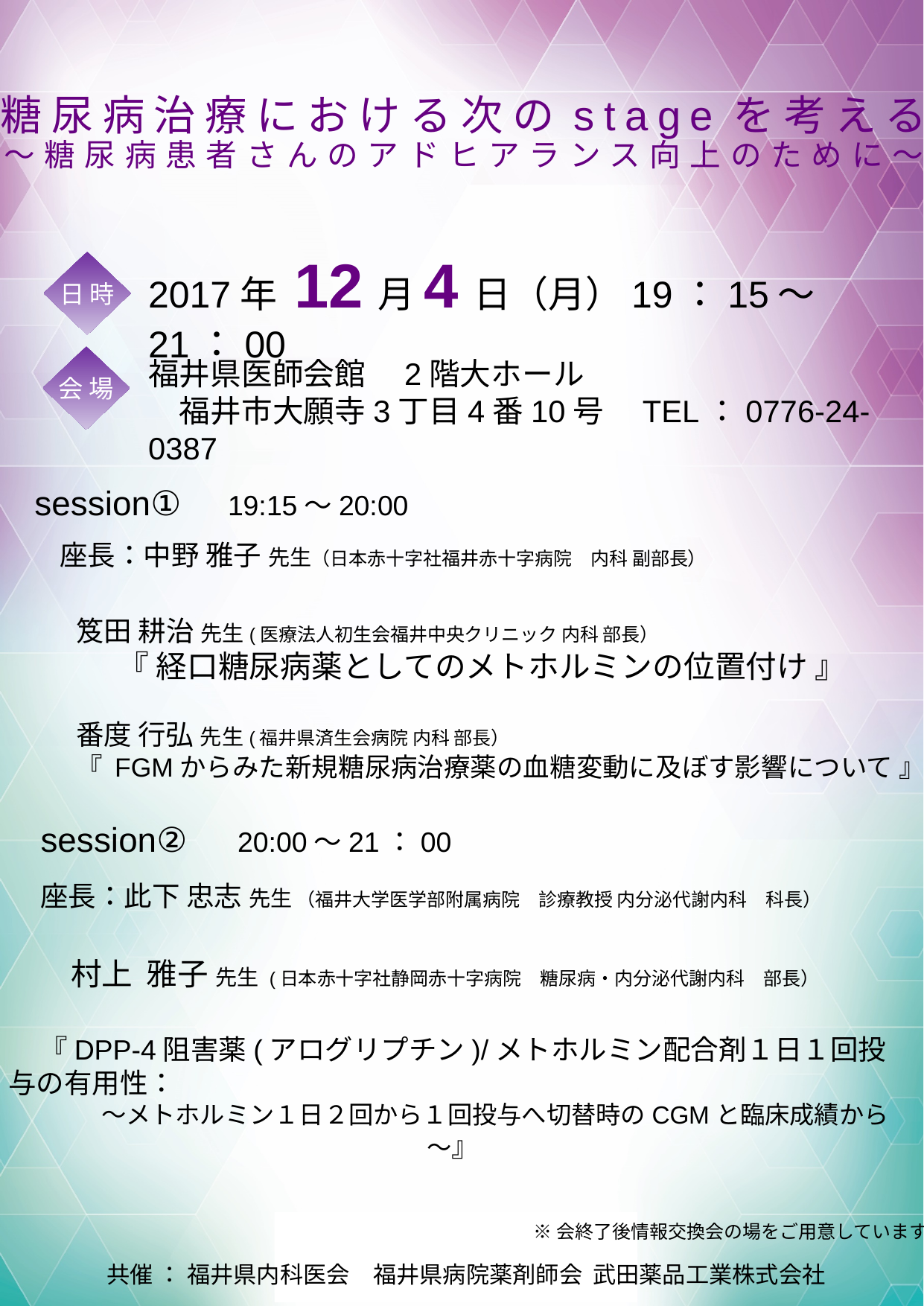

糖尿病治療における次のstageを考える
～糖尿病患者さんのアドヒアランス向上のために～

2017年 12月4日（月）19：15～21：00

日 時

会 場
福井県医師会館　2階大ホール
　福井市大願寺3丁目4番10号　TEL：0776-24-0387
session①　19:15～20:00
座長：中野 雅子 先生（日本赤十字社福井赤十字病院　内科 副部長）
笈田 耕治 先生(医療法人初生会福井中央クリニック 内科 部長）
     『 経口糖尿病薬としてのメトホルミンの位置付け 』
番度 行弘 先生(福井県済生会病院 内科 部長）
『 FGMからみた新規糖尿病治療薬の血糖変動に及ぼす影響について 』
session②　20:00～21：00
座長：此下 忠志 先生 （福井大学医学部附属病院　診療教授 内分泌代謝内科　科長）
　　村上  雅子 先生 (日本赤十字社静岡赤十字病院　糖尿病・内分泌代謝内科　部長）

　『DPP-4阻害薬(アログリプチン)/メトホルミン配合剤１日１回投与の有用性：
              ～メトホルミン１日２回から１回投与へ切替時のCGMと臨床成績から～』

※会終了後情報交換会の場をご用意しています
共催 ： 福井県内科医会　福井県病院薬剤師会  武田薬品工業株式会社